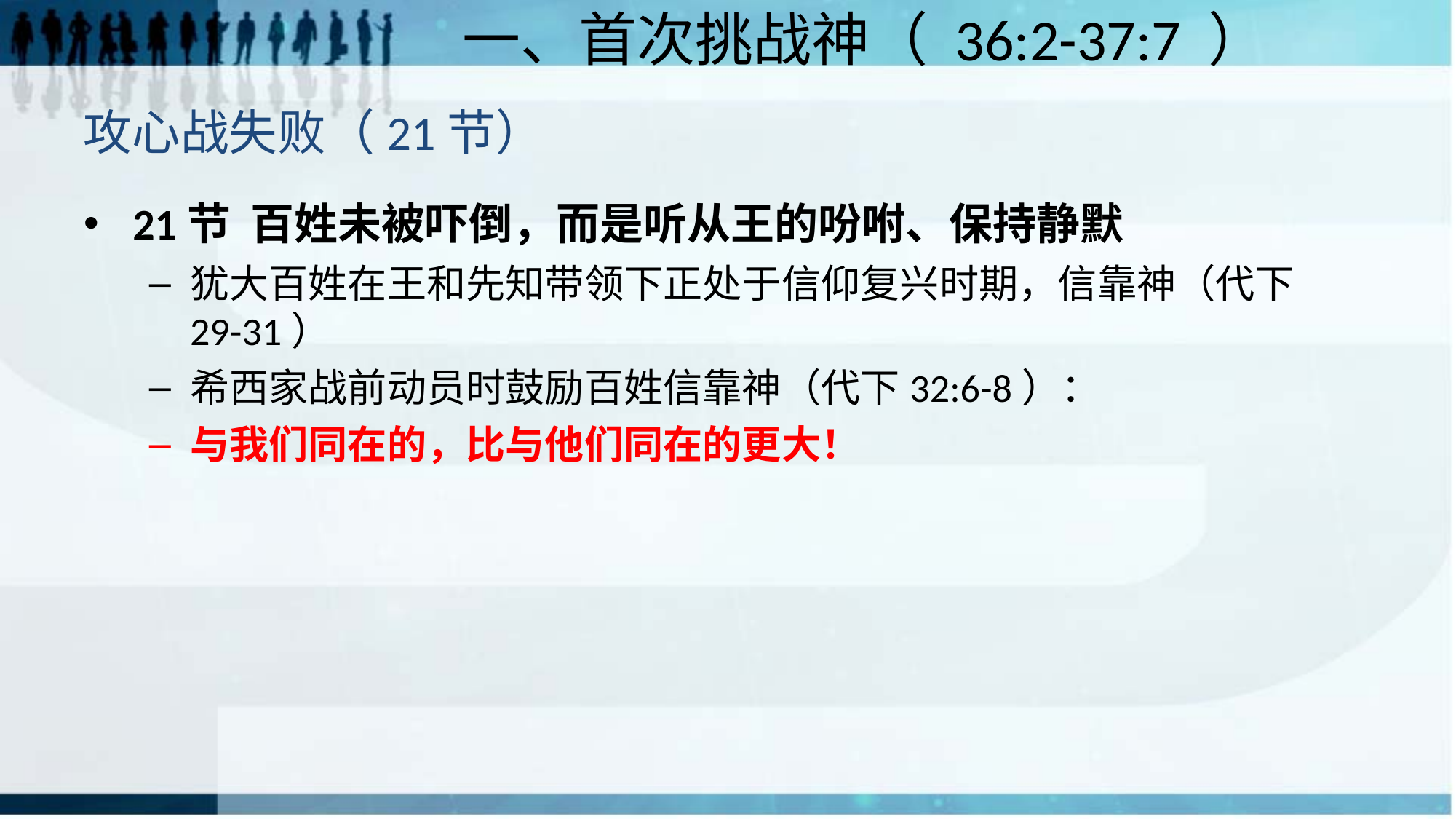

一、首次挑战神（ 36:2-37:7 ）
# 攻心战失败（21节）
21节  百姓未被吓倒，而是听从王的吩咐、保持静默
犹大百姓在王和先知带领下正处于信仰复兴时期，信靠神（代下29-31）
希西家战前动员时鼓励百姓信靠神（代下32:6-8）：
与我们同在的，比与他们同在的更大！